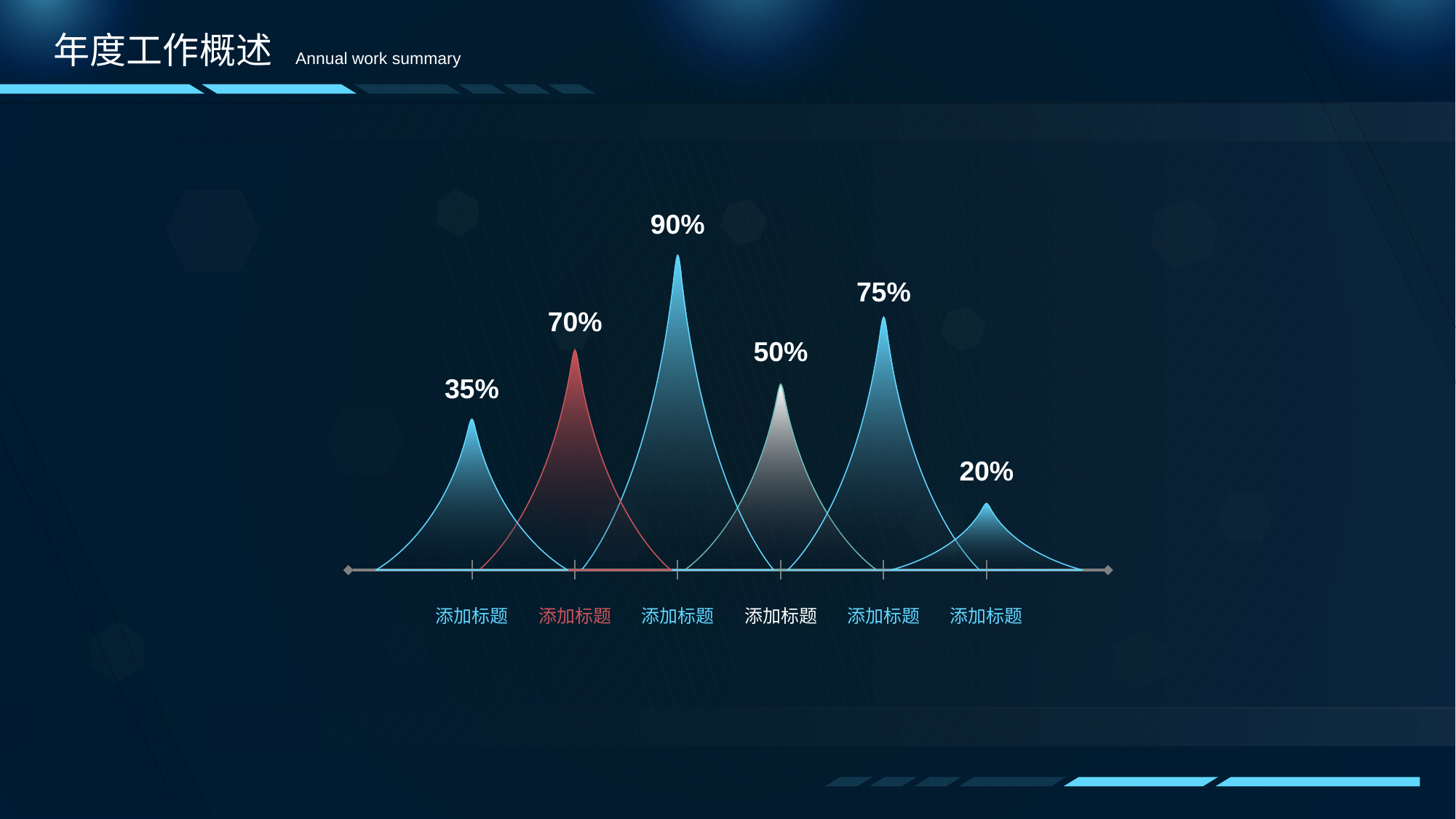

年度工作概述
Annual work summary
90%

75%
70%

50%

35%

20%

添加标题
添加标题
添加标题
添加标题
添加标题
添加标题